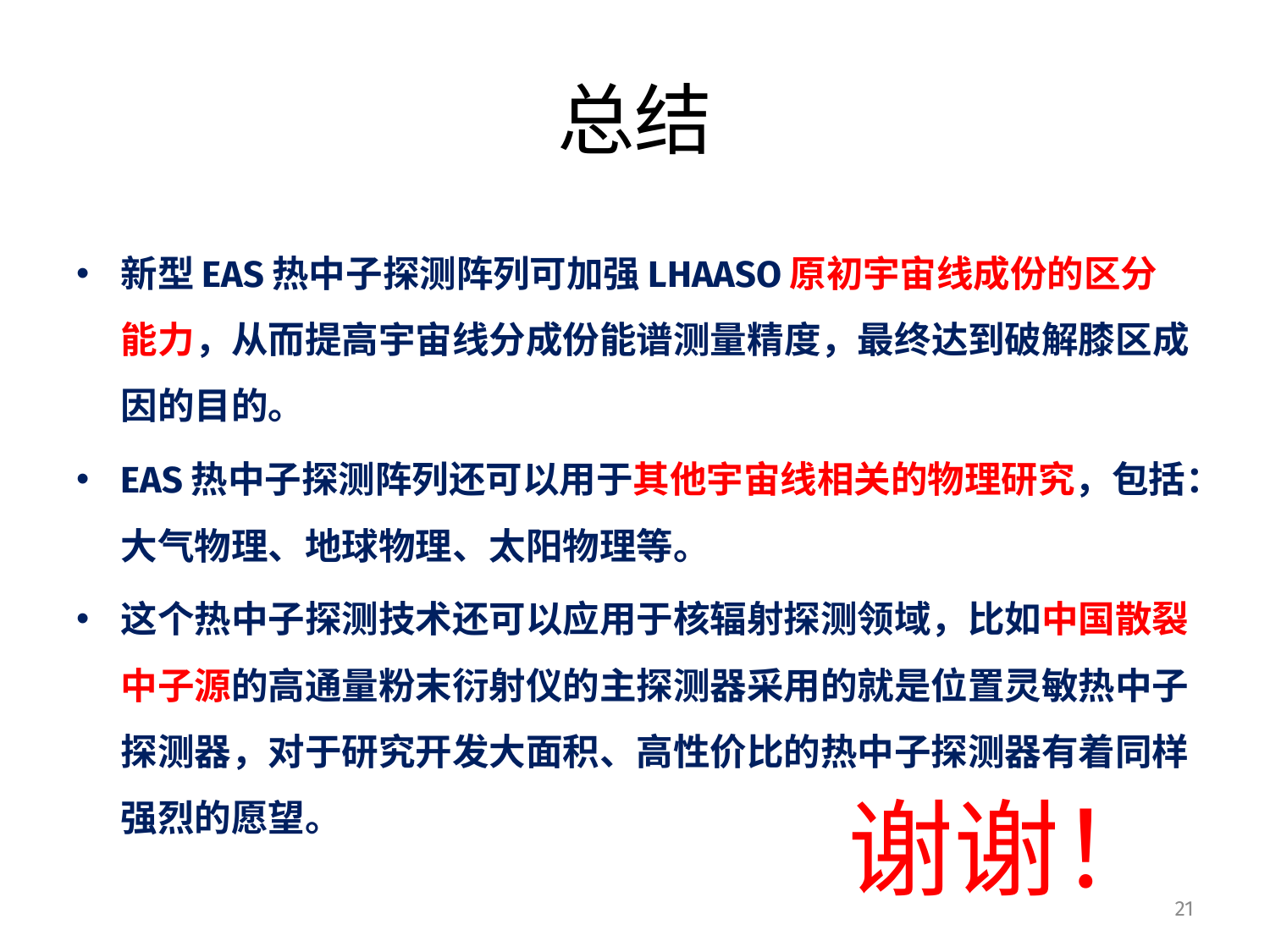

# 总结
新型EAS热中子探测阵列可加强LHAASO原初宇宙线成份的区分能力，从而提高宇宙线分成份能谱测量精度，最终达到破解膝区成因的目的。
EAS热中子探测阵列还可以用于其他宇宙线相关的物理研究，包括：大气物理、地球物理、太阳物理等。
这个热中子探测技术还可以应用于核辐射探测领域，比如中国散裂中子源的高通量粉末衍射仪的主探测器采用的就是位置灵敏热中子探测器，对于研究开发大面积、高性价比的热中子探测器有着同样强烈的愿望。

谢谢！
21